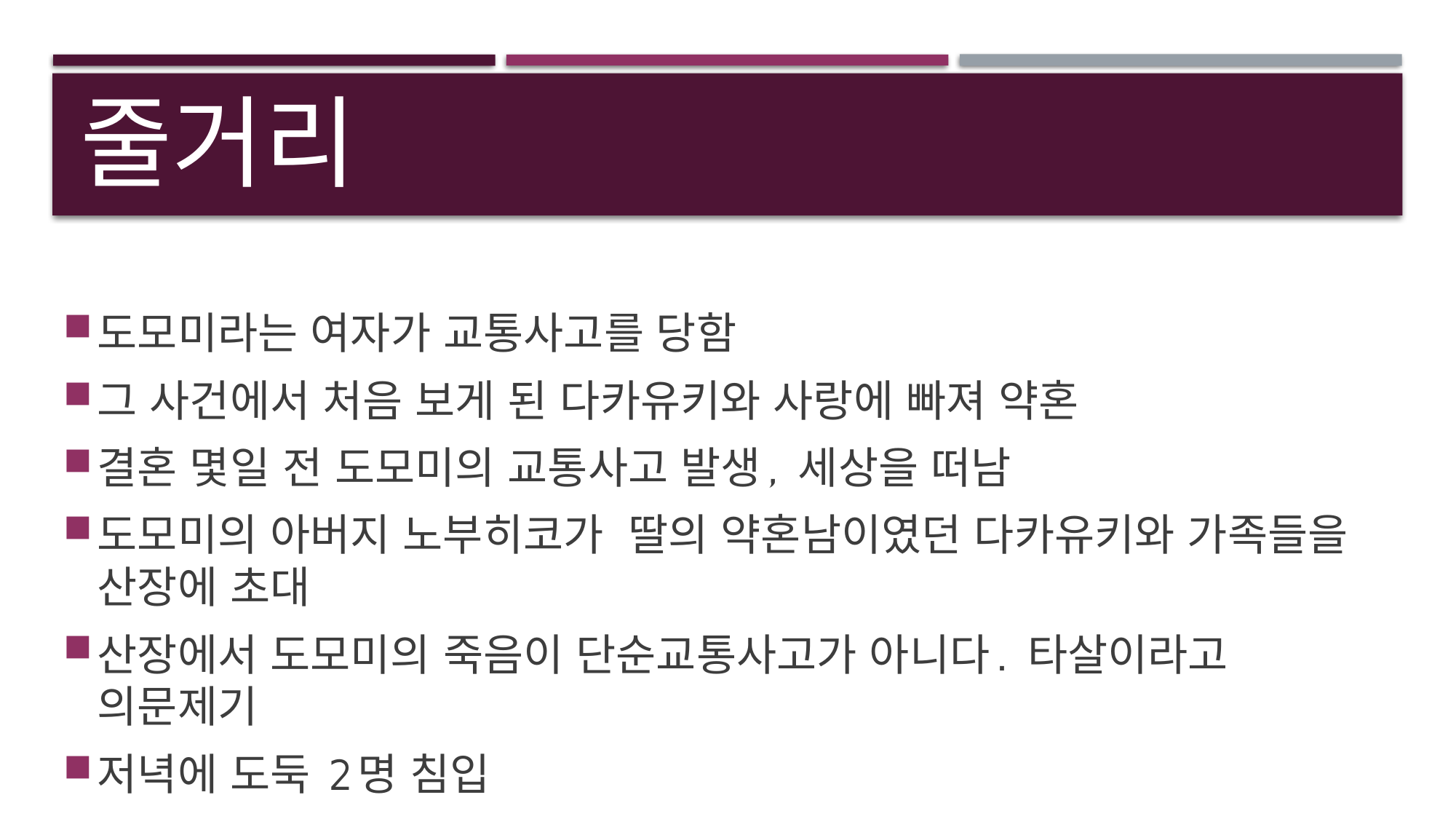

# 줄거리
도모미라는 여자가 교통사고를 당함
그 사건에서 처음 보게 된 다카유키와 사랑에 빠져 약혼
결혼 몇일 전 도모미의 교통사고 발생, 세상을 떠남
도모미의 아버지 노부히코가  딸의 약혼남이였던 다카유키와 가족들을 산장에 초대
산장에서 도모미의 죽음이 단순교통사고가 아니다. 타살이라고 의문제기
저녁에 도둑 2명 침입